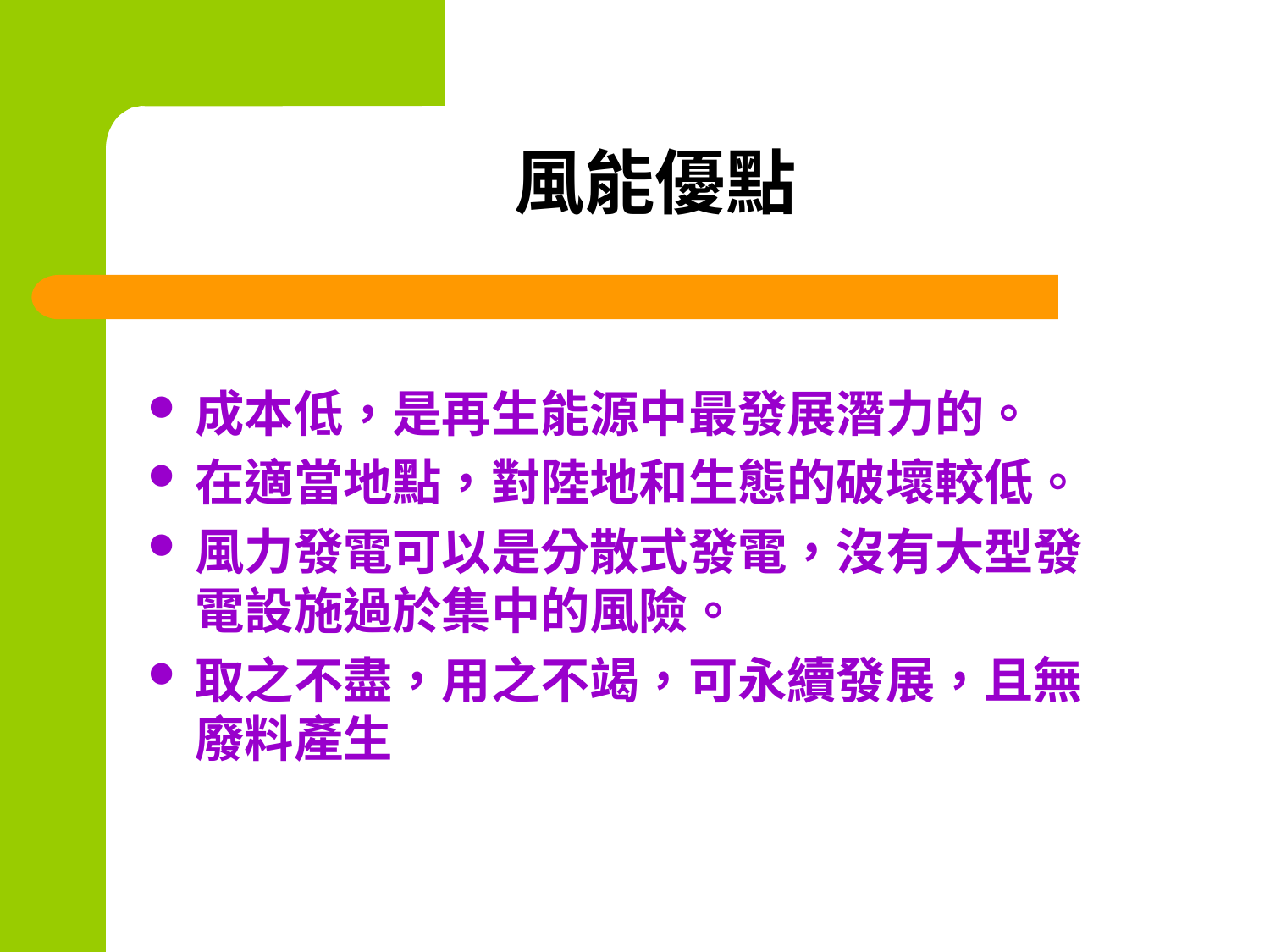

風能優點
成本低，是再生能源中最發展潛力的。
在適當地點，對陸地和生態的破壞較低。
風力發電可以是分散式發電，沒有大型發電設施過於集中的風險。
取之不盡，用之不竭，可永續發展，且無廢料產生